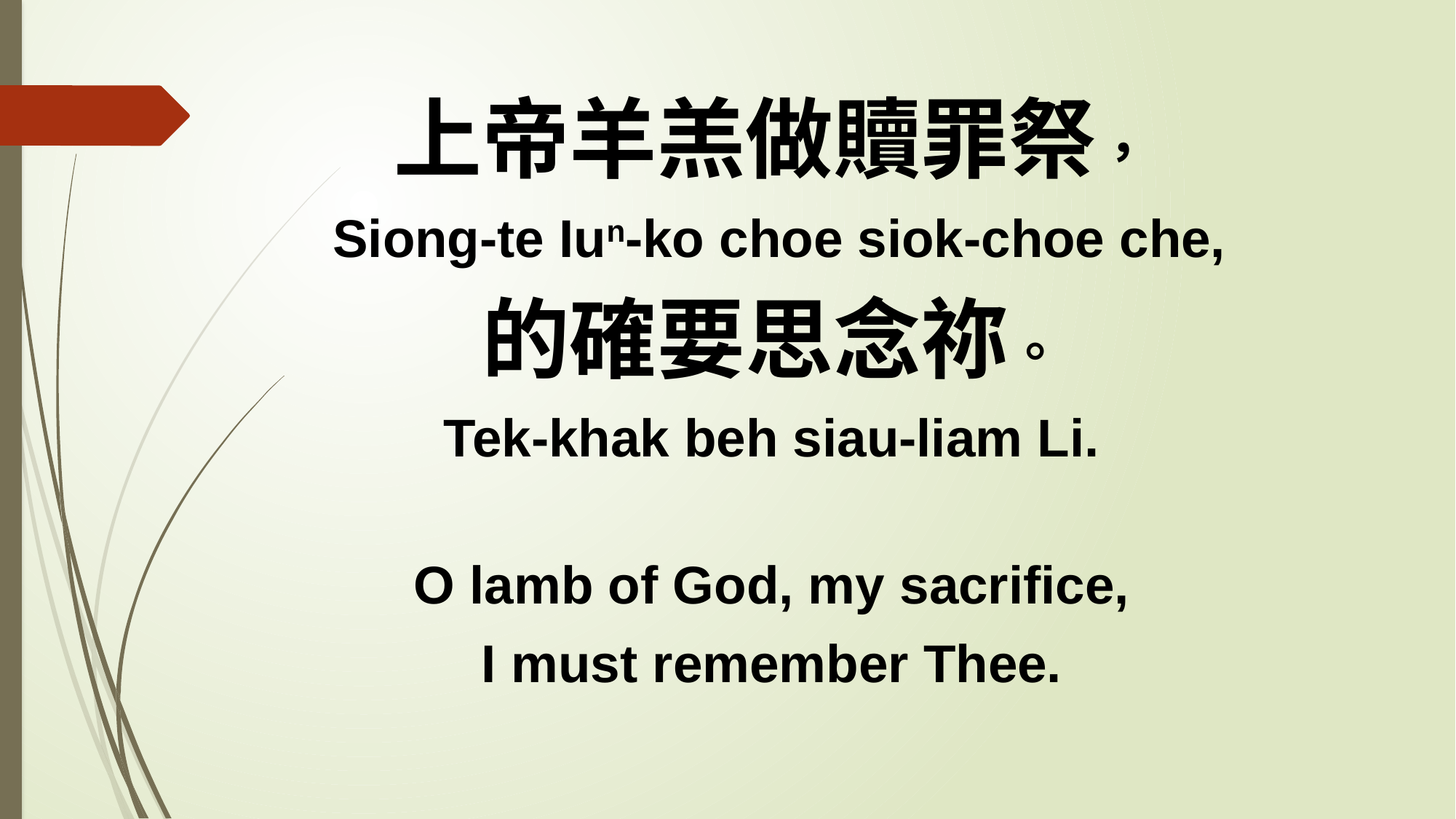

上帝羊羔做贖罪祭，
 Siong-te Iun-ko choe siok-choe che,
的確要思念祢。
Tek-khak beh siau-liam Li.

O lamb of God, my sacrifice,
I must remember Thee.